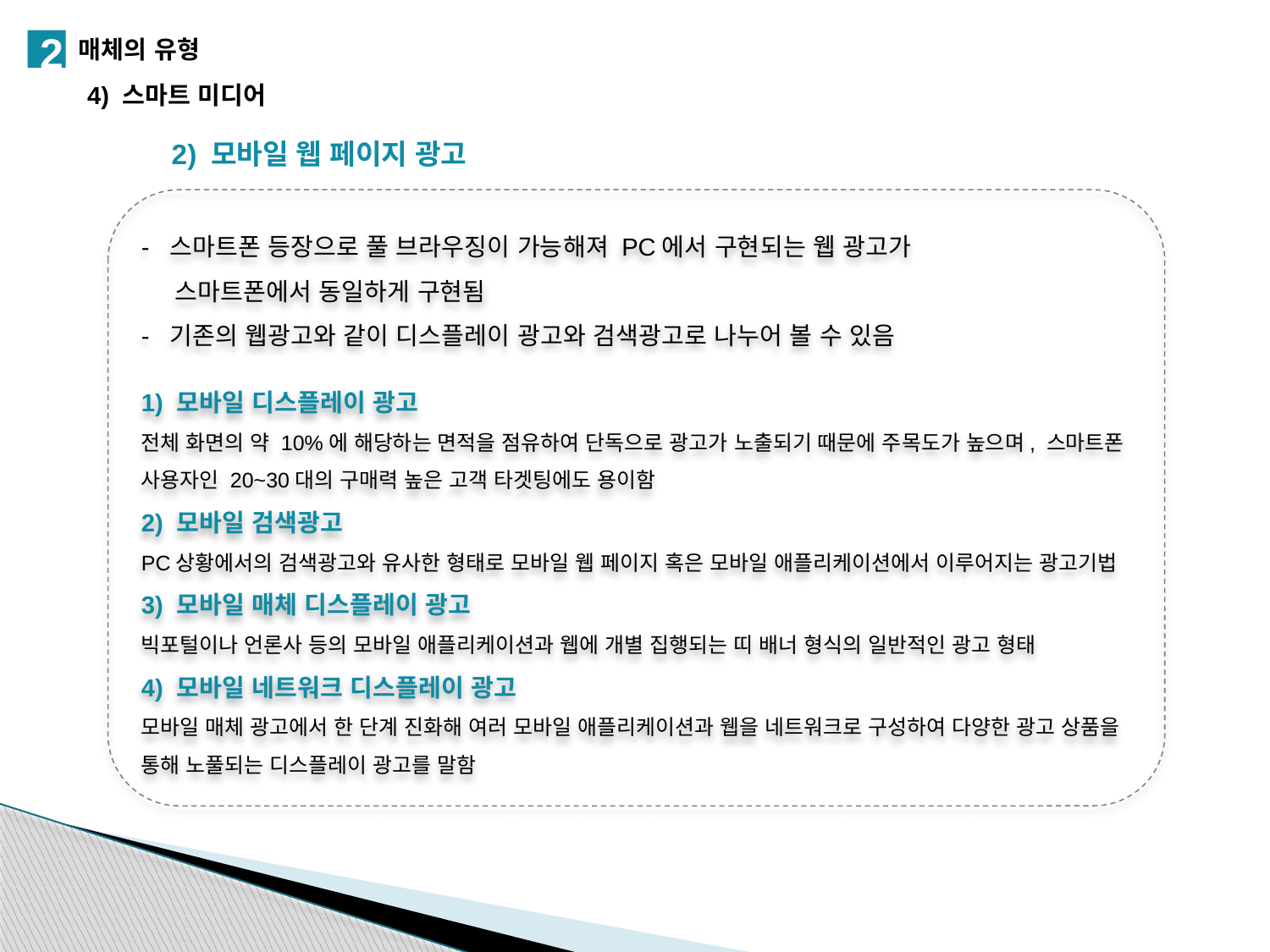

2
매체의 유형

4) 스마트 미디어
2) 모바일 웹 페이지 광고
-  스마트폰 등장으로 풀 브라우징이 가능해져 PC에서 구현되는 웹 광고가
    스마트폰에서 동일하게 구현됨
-  기존의 웹광고와 같이 디스플레이 광고와 검색광고로 나누어 볼 수 있음

1) 모바일 디스플레이 광고
전체 화면의 약 10%에 해당하는 면적을 점유하여 단독으로 광고가 노출되기 때문에 주목도가 높으며, 스마트폰 사용자인 20~30대의 구매력 높은 고객 타겟팅에도 용이함
2) 모바일 검색광고
PC상황에서의 검색광고와 유사한 형태로 모바일 웹 페이지 혹은 모바일 애플리케이션에서 이루어지는 광고기법
3) 모바일 매체 디스플레이 광고
빅포털이나 언론사 등의 모바일 애플리케이션과 웹에 개별 집행되는 띠 배너 형식의 일반적인 광고 형태
4) 모바일 네트워크 디스플레이 광고
모바일 매체 광고에서 한 단계 진화해 여러 모바일 애플리케이션과 웹을 네트워크로 구성하여 다양한 광고 상품을 통해 노풀되는 디스플레이 광고를 말함